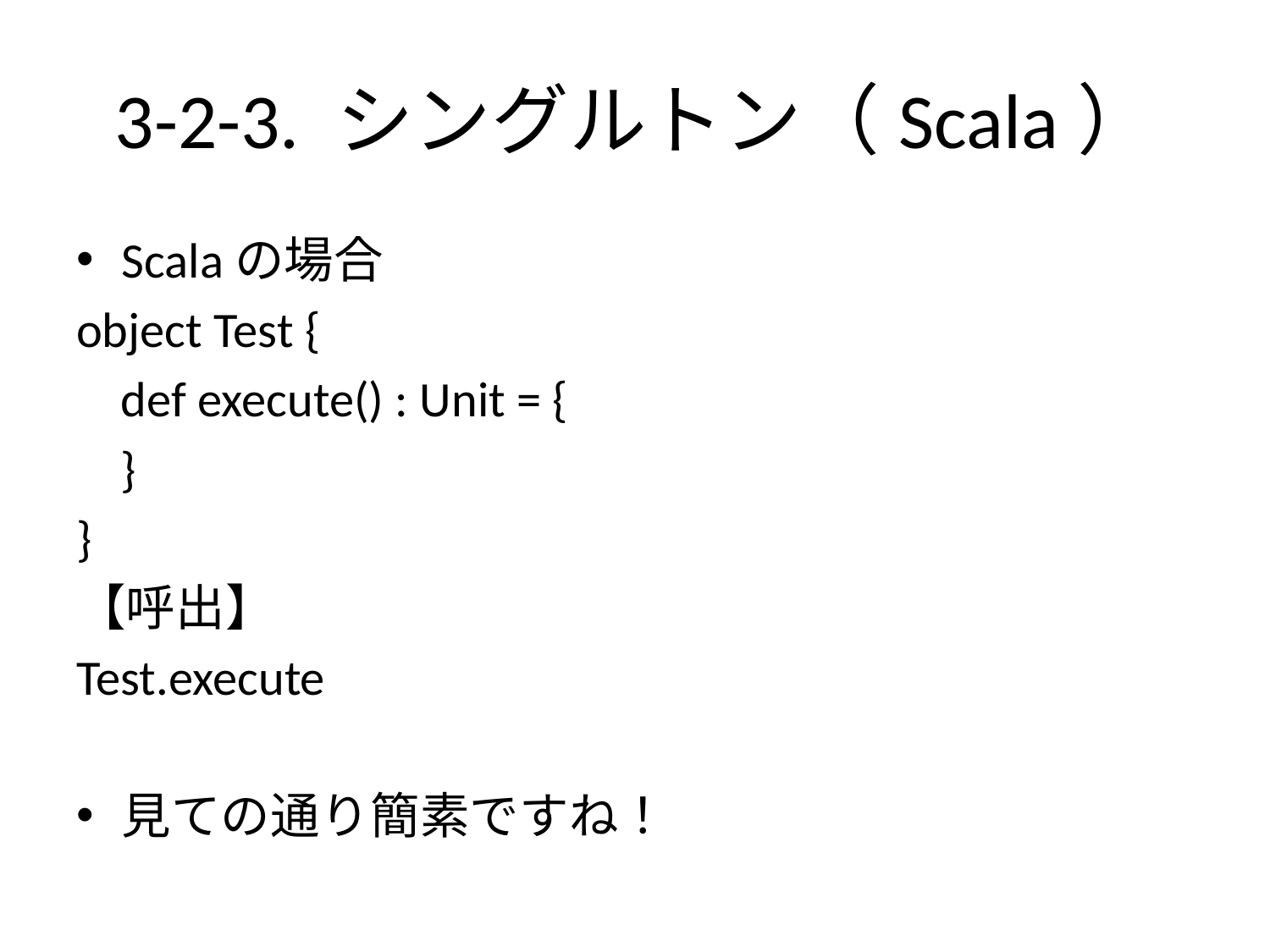

# 3-2-3. シングルトン（Scala）
Scalaの場合
object Test {
    def execute() : Unit = {
    }
}
【呼出】
Test.execute

見ての通り簡素ですね！